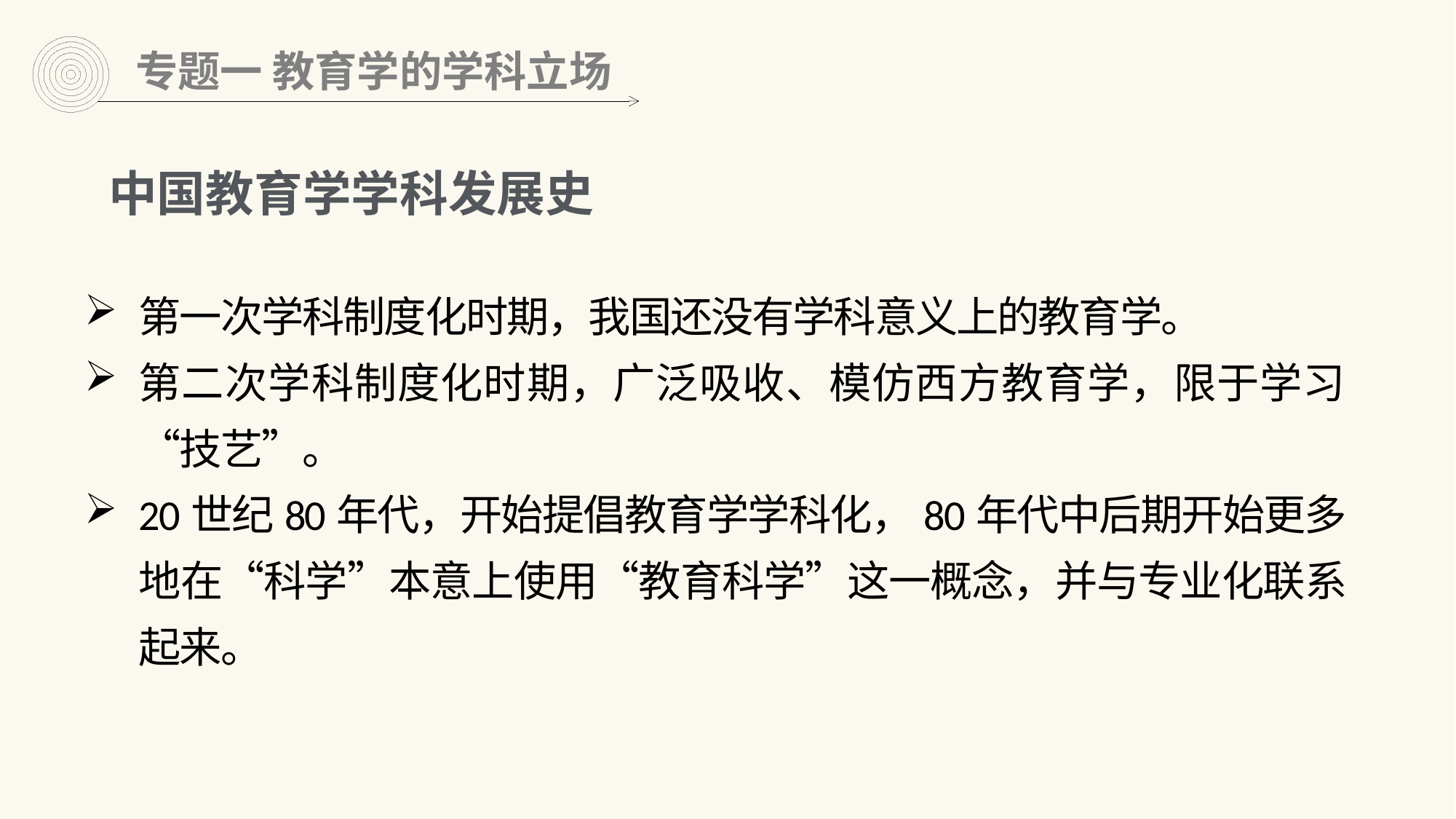

专题一 教育学的学科立场
中国教育学学科发展史
第一次学科制度化时期，我国还没有学科意义上的教育学。
第二次学科制度化时期，广泛吸收、模仿西方教育学，限于学习“技艺”。
20世纪80年代，开始提倡教育学学科化，80年代中后期开始更多地在“科学”本意上使用“教育科学”这一概念，并与专业化联系起来。